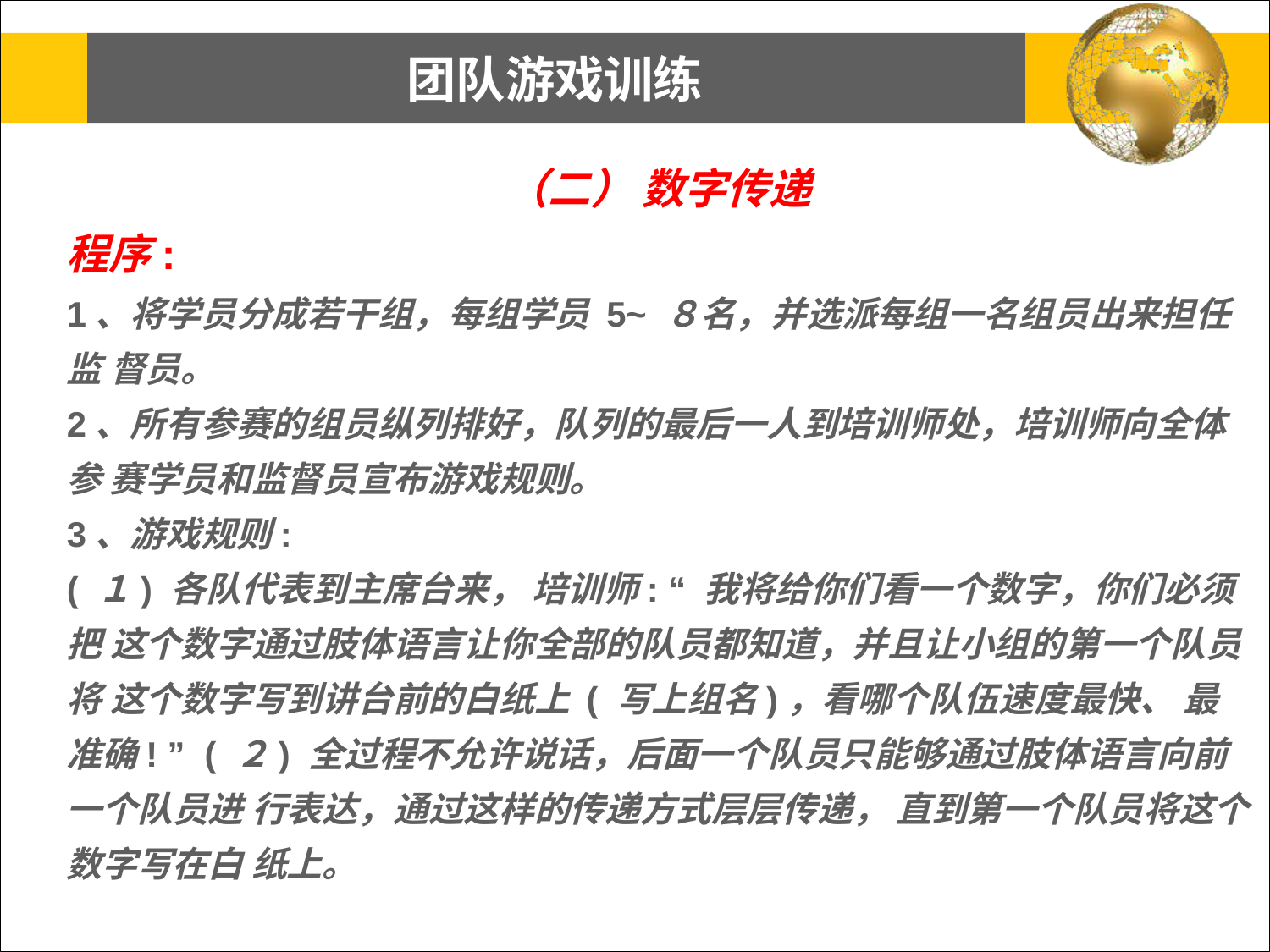

# 团队游戏训练
（二） 数字传递
程序:
1、将学员分成若干组，每组学员 5~ ８名，并选派每组一名组员出来担任监 督员。
2、所有参赛的组员纵列排好，队列的最后一人到培训师处，培训师向全体参 赛学员和监督员宣布游戏规则。
3、游戏规则:
( １) 各队代表到主席台来， 培训师: “ 我将给你们看一个数字，你们必须把 这个数字通过肢体语言让你全部的队员都知道，并且让小组的第一个队员将 这个数字写到讲台前的白纸上 ( 写上组名)，看哪个队伍速度最快、 最准确! ”  ( ２) 全过程不允许说话，后面一个队员只能够通过肢体语言向前一个队员进 行表达，通过这样的传递方式层层传递， 直到第一个队员将这个数字写在白 纸上。